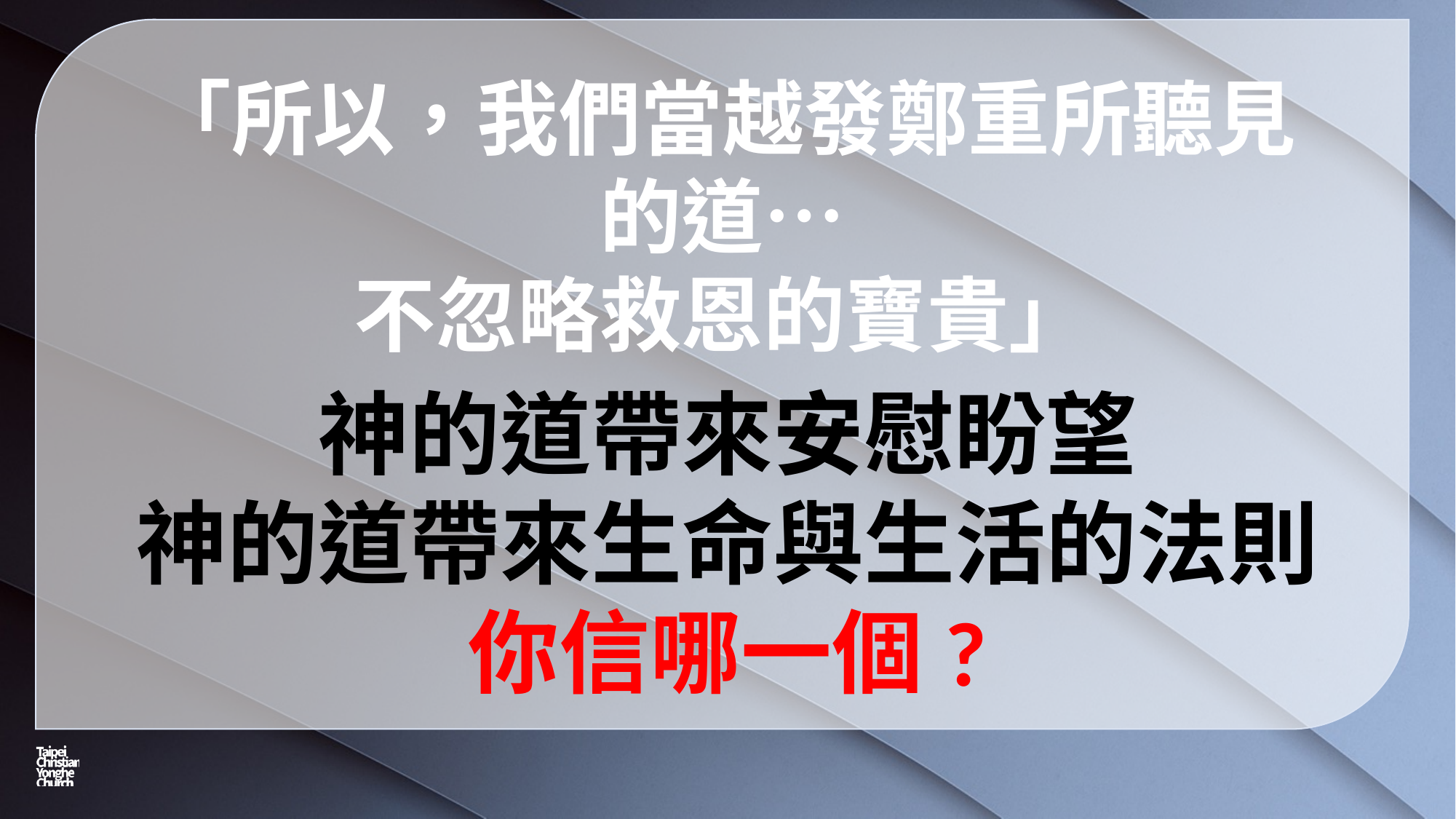

「所以，我們當越發鄭重所聽見的道…
不忽略救恩的寶貴」
神的道帶來安慰盼望
神的道帶來生命與生活的法則
你信哪一個?